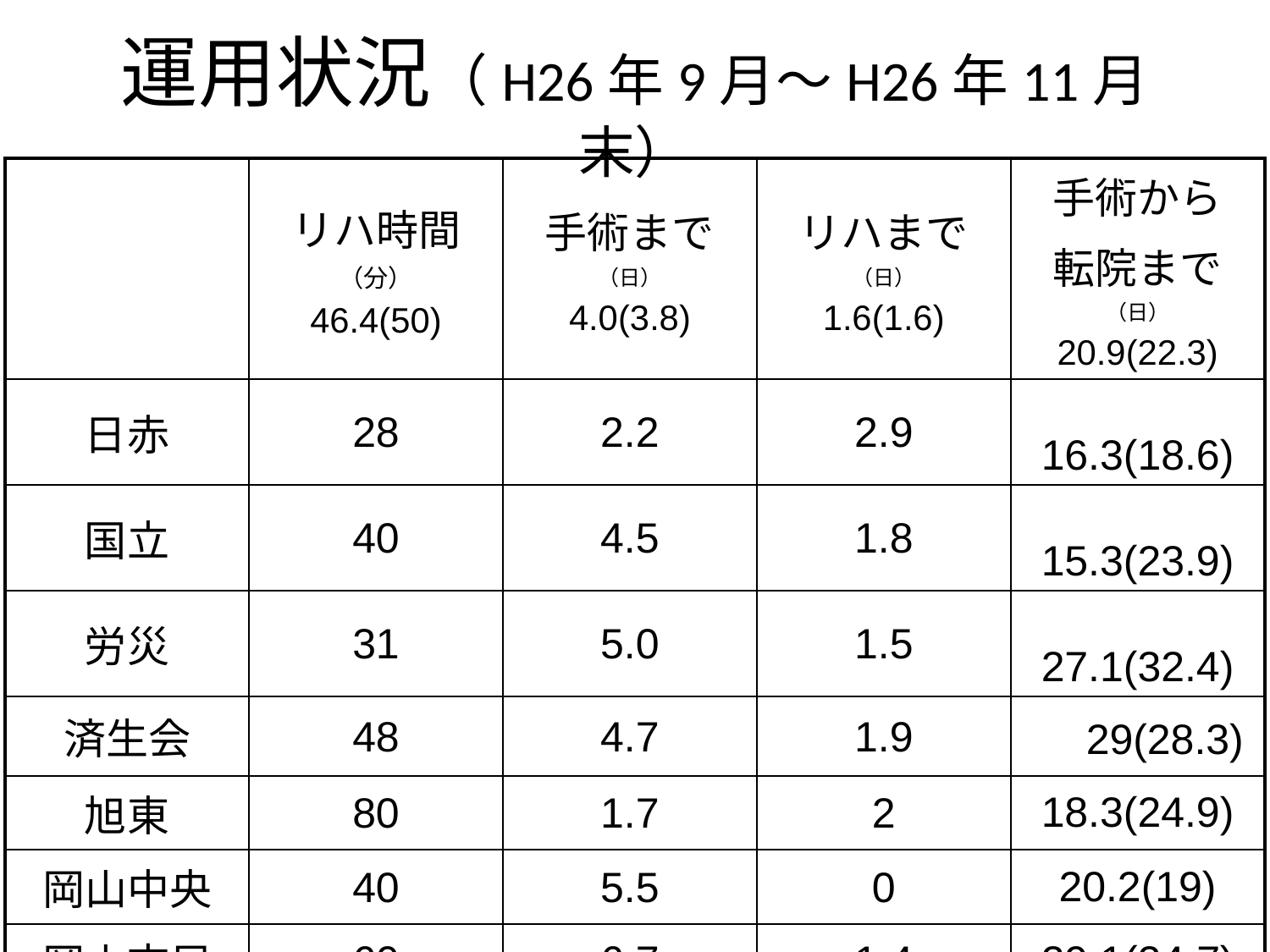

運用状況（H26年9月～H26年11月末）

|  | リハ時間（分） 46.4(50) | 手術まで（日） 4.0(3.8) | リハまで（日） 1.6(1.6) | 手術から 転院まで（日） 20.9(22.3) |
| --- | --- | --- | --- | --- |
| 日赤 | 28 | 2.2 | 2.9 | 16.3(18.6) |
| 国立 | 40 | 4.5 | 1.8 | 15.3(23.9) |
| 労災 | 31 | 5.0 | 1.5 | 27.1(32.4) |
| 済生会 | 48 | 4.7 | 1.9 | 29(28.3) |
| 旭東 | 80 | 1.7 | 2 | 18.3(24.9) |
| 岡山中央 | 40 | 5.5 | 0 | 20.2(19) |
| 岡山市民 | 60 | 6.7 | 1.4 | 29.1(24.7) |
| 川崎 | 44 | 1.3 | 1.1 | 12.1(11.5) |